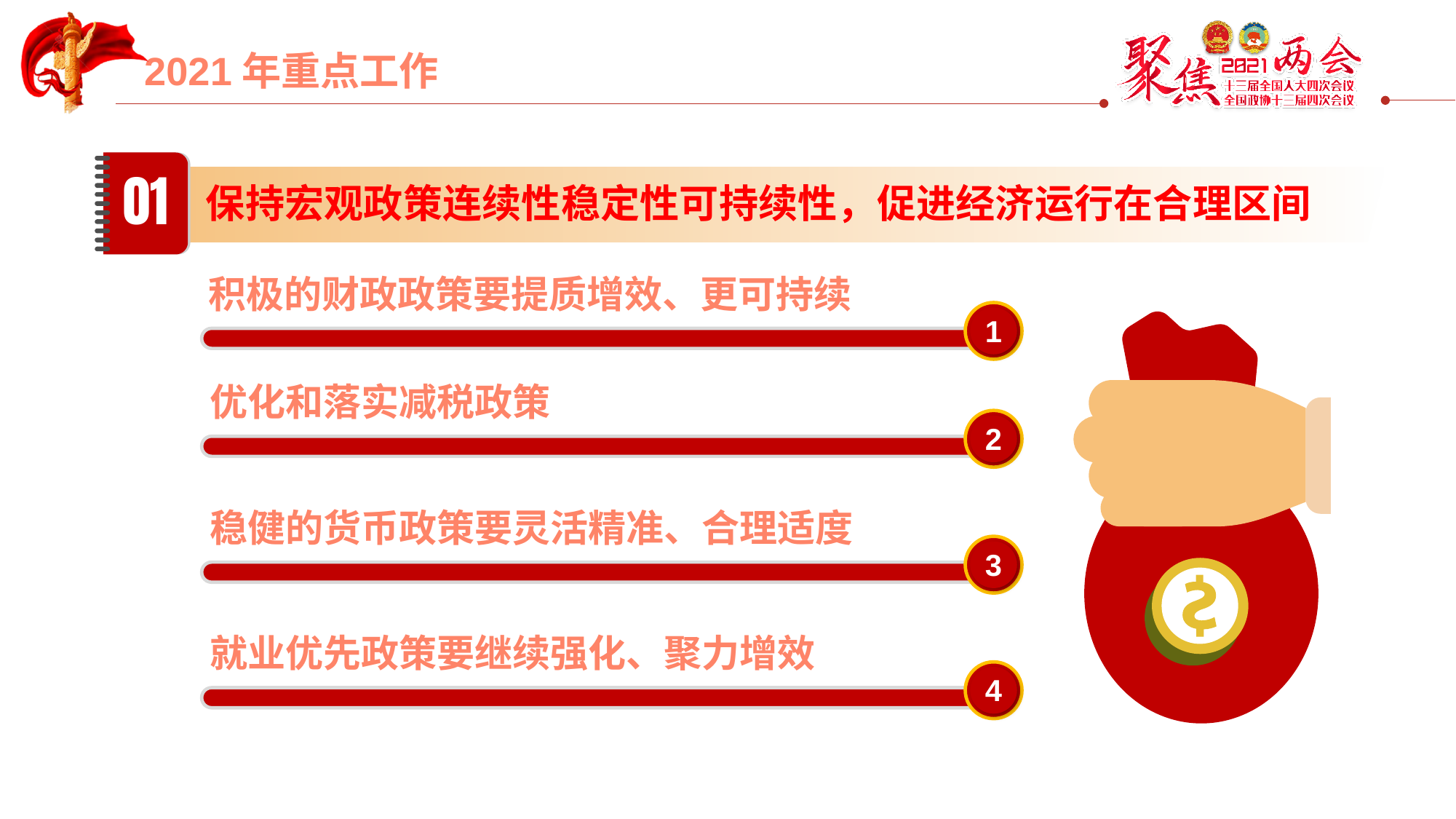

延迟符

01

保持宏观政策连续性稳定性可持续性，促进经济运行在合理区间
积极的财政政策要提质增效、更可持续

1

优化和落实减税政策

2

稳健的货币政策要灵活精准、合理适度

3

就业优先政策要继续强化、聚力增效

4